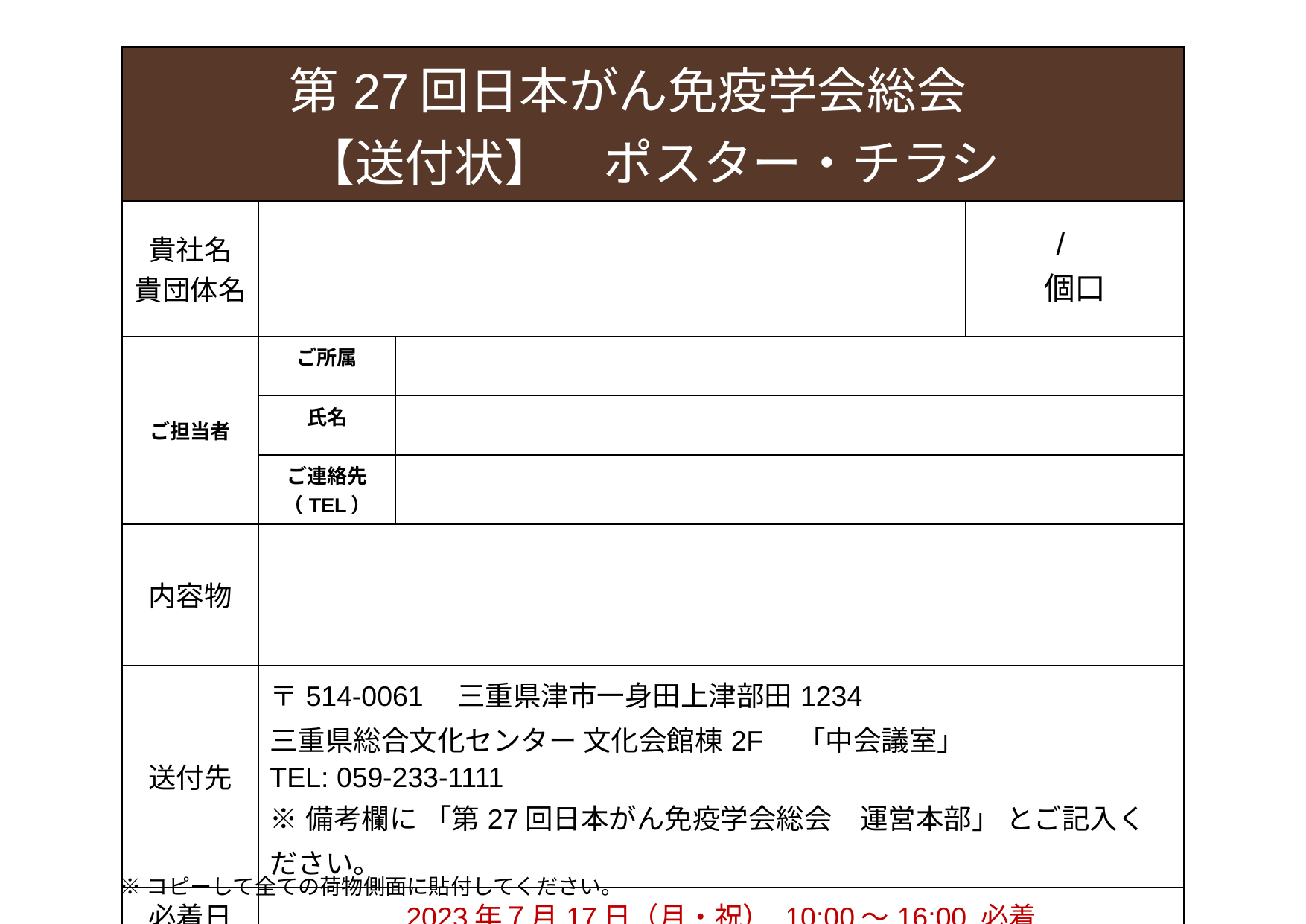

| 第27回日本がん免疫学会総会　 【送付状】　ポスター・チラシ |  |  |  |
| --- | --- | --- | --- |
| 貴社名 貴団体名 |  |  | /　　　個口 |
| ご担当者 | ご所属 |  |  |
|  | 氏名 |  |  |
|  | ご連絡先（TEL） |  |  |
| 内容物 |  |  |  |
| 送付先 | 〒514-0061　三重県津市一身田上津部田1234 三重県総合文化センター 文化会館棟2F　「中会議室」 TEL: 059-233-1111 ※備考欄に 「第27回日本がん免疫学会総会　運営本部」 とご記入ください。 |  |  |
| 必着日 | 2023年７月17日（月・祝） 10:00～16:00 必着 |  |  |
※コピーして全ての荷物側面に貼付してください。